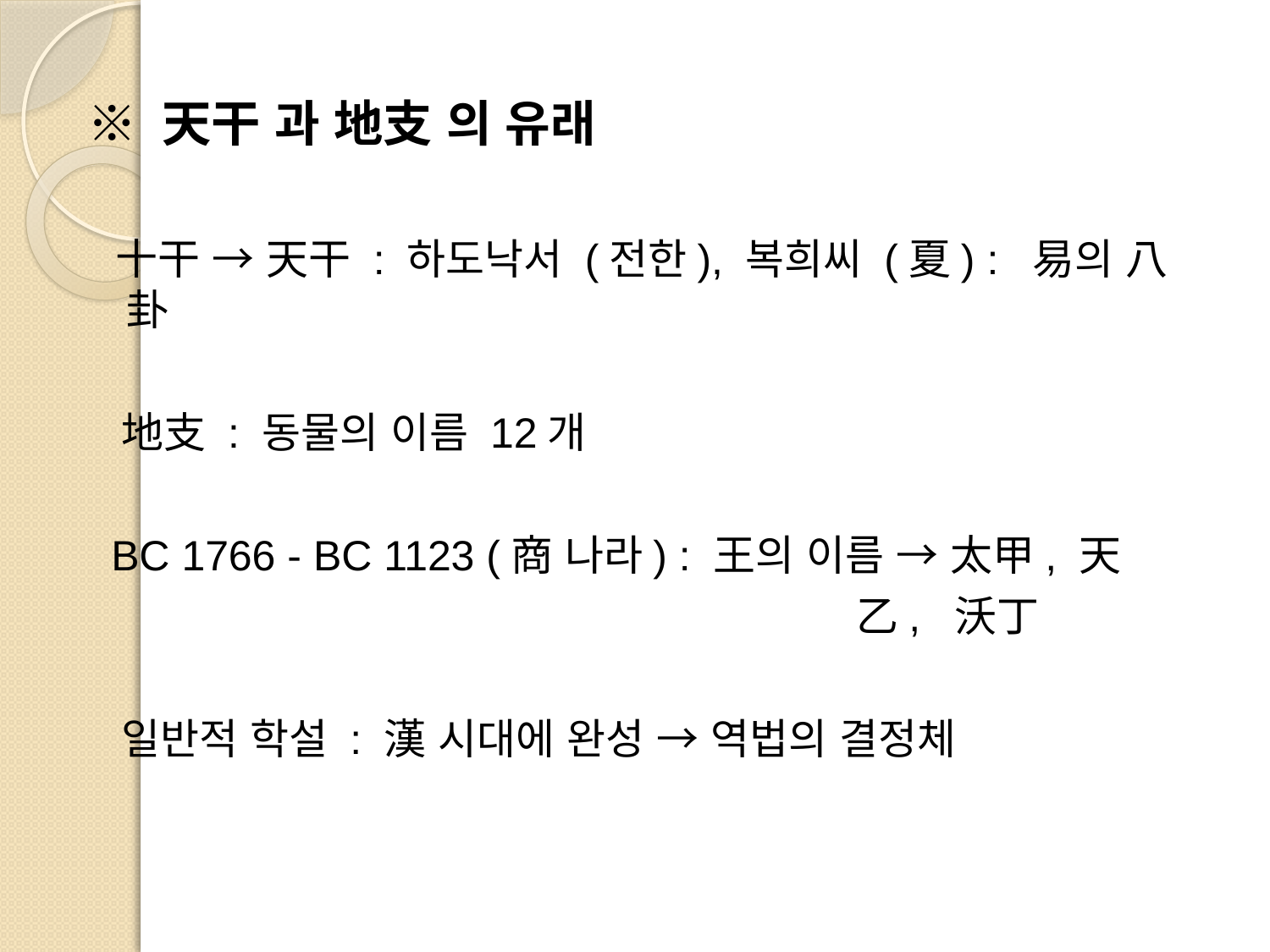

※ 天干 과 地支 의 유래

  十干 → 天干 : 하도낙서 (전한), 복희씨 (夏) :  易의 八卦

  地支 : 동물의 이름 12개

  BC 1766 - BC 1123 (商 나라) : 王의 이름 → 太甲, 天
                                                                乙,  沃丁

  일반적 학설 : 漢 시대에 완성 → 역법의 결정체